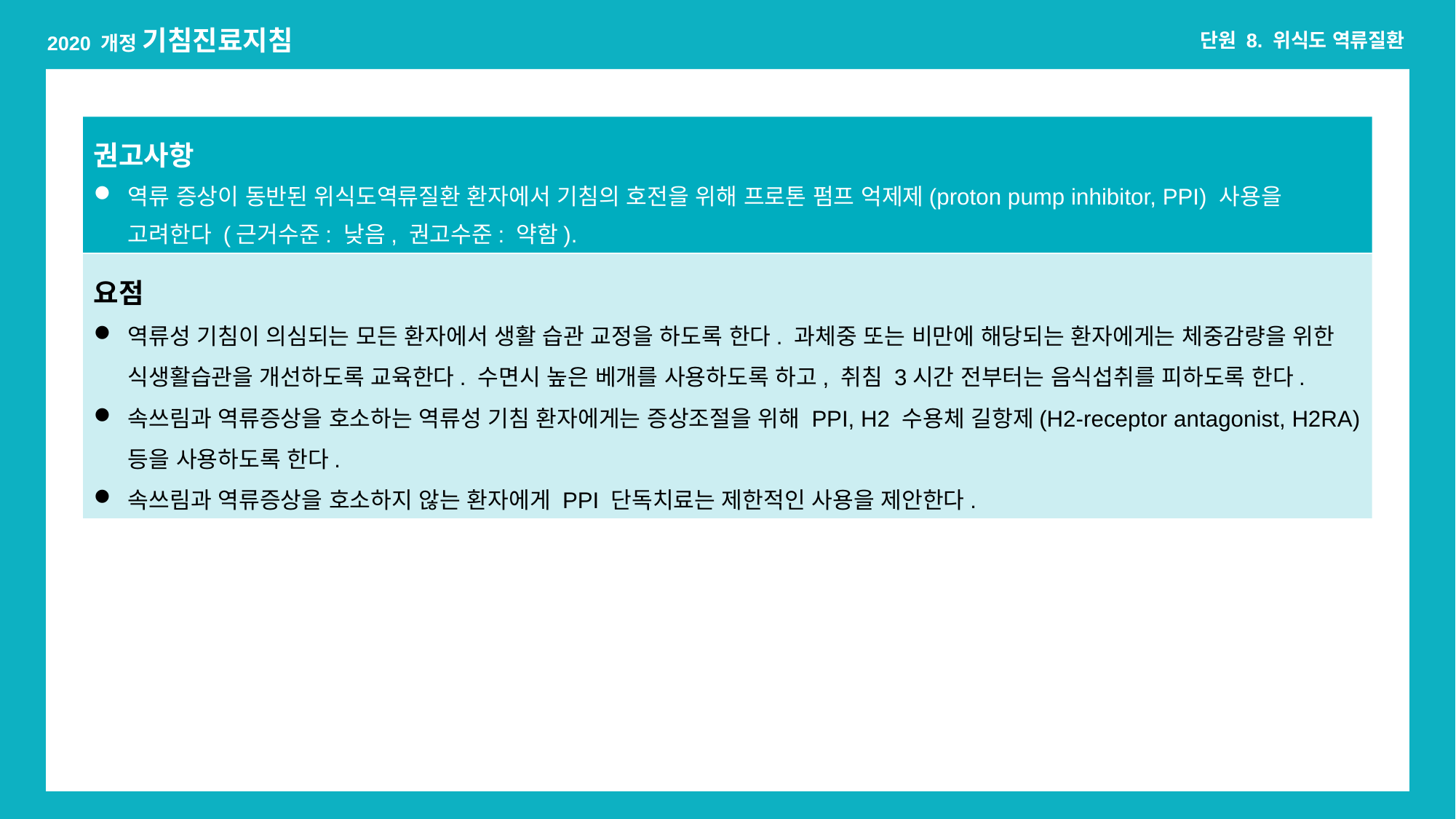

권고사항
역류 증상이 동반된 위식도역류질환 환자에서 기침의 호전을 위해 프로톤 펌프 억제제(proton pump inhibitor, PPI) 사용을 고려한다 (근거수준: 낮음, 권고수준: 약함).
요점
역류성 기침이 의심되는 모든 환자에서 생활 습관 교정을 하도록 한다. 과체중 또는 비만에 해당되는 환자에게는 체중감량을 위한 식생활습관을 개선하도록 교육한다. 수면시 높은 베개를 사용하도록 하고, 취침 3시간 전부터는 음식섭취를 피하도록 한다.
속쓰림과 역류증상을 호소하는 역류성 기침 환자에게는 증상조절을 위해 PPI, H2 수용체 길항제(H2-receptor antagonist, H2RA) 등을 사용하도록 한다.
속쓰림과 역류증상을 호소하지 않는 환자에게 PPI 단독치료는 제한적인 사용을 제안한다.